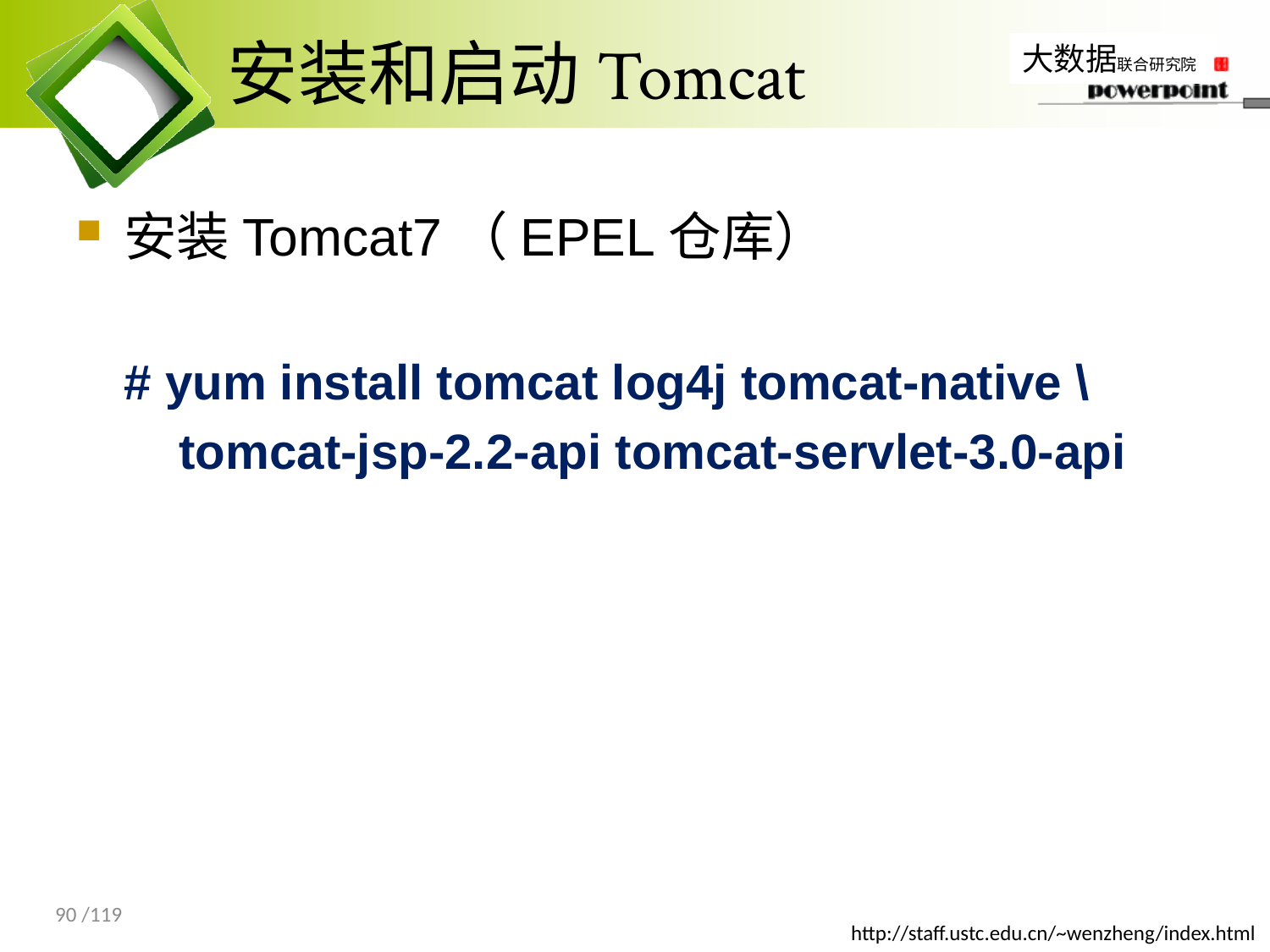

# 安装和启动Tomcat

安装Tomcat7（EPEL仓库）

# yum install tomcat log4j tomcat-native \
    tomcat-jsp-2.2-api tomcat-servlet-3.0-api

90